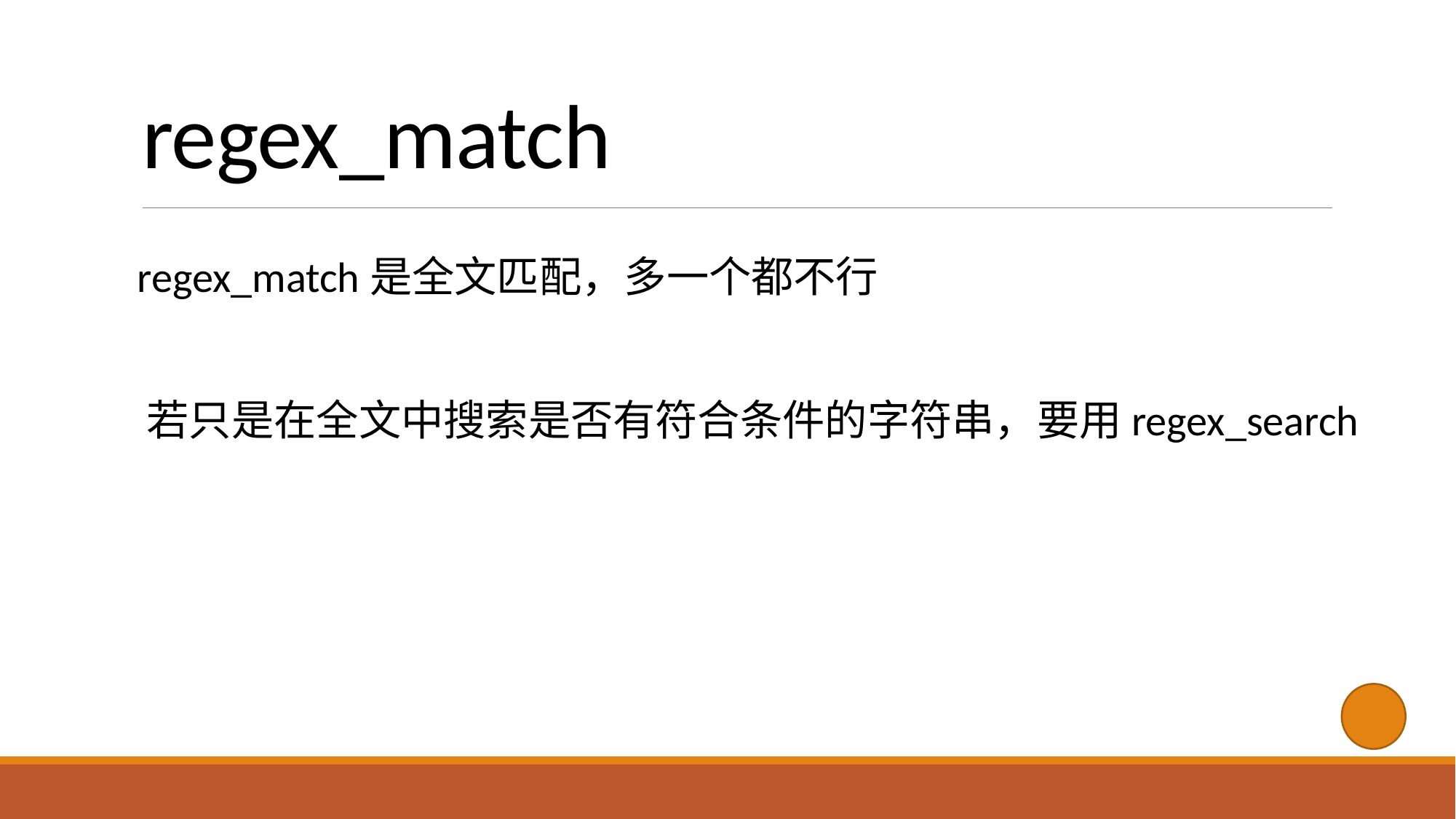

# regex_match
    regex_match是全文匹配，多一个都不行

    若只是在全文中搜索是否有符合条件的字符串，要用regex_search